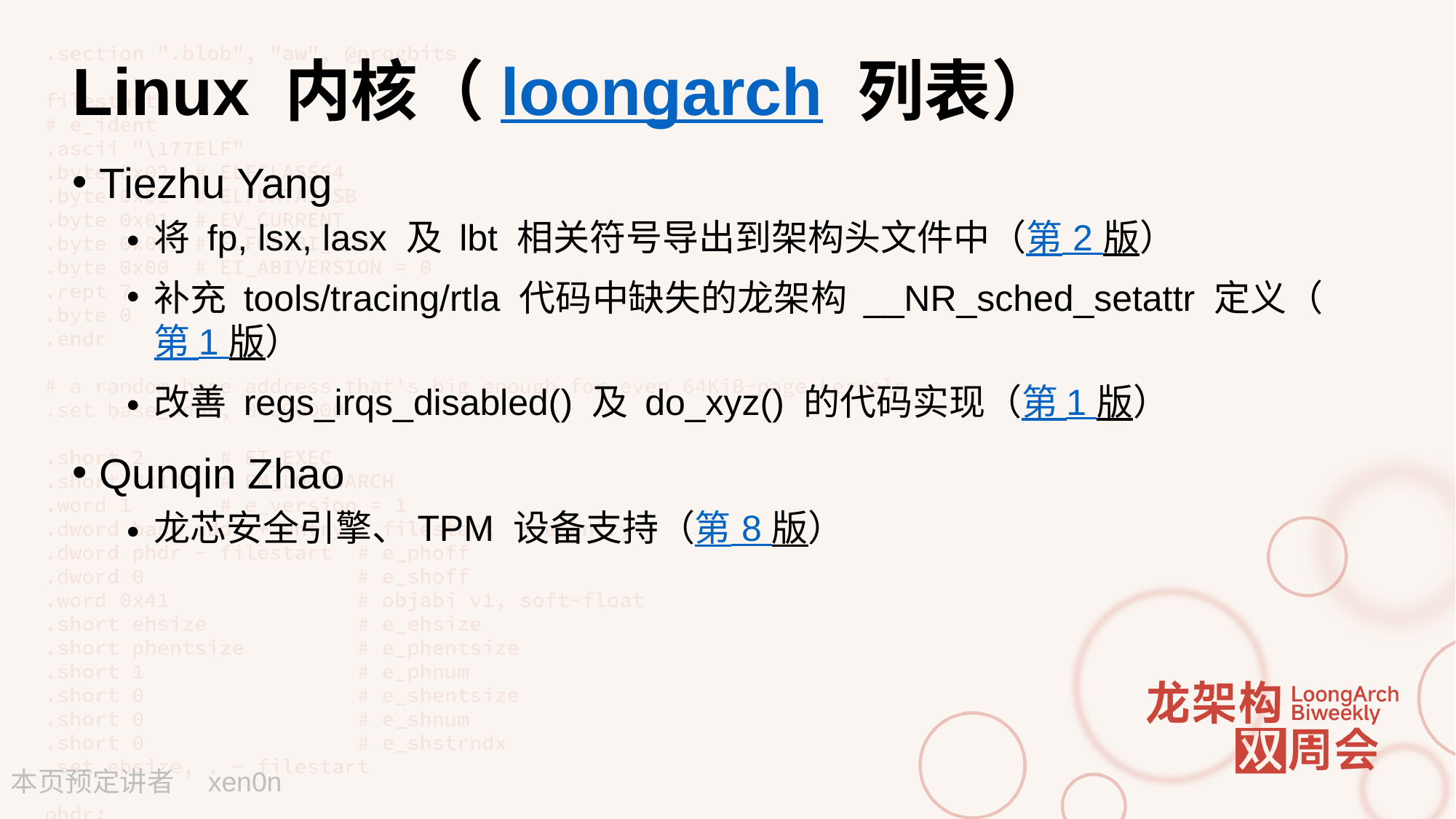

# Linux 内核（loongarch 列表）
Tiezhu Yang
将 fp, lsx, lasx 及 lbt 相关符号导出到架构头文件中（第 2 版）
补充 tools/tracing/rtla 代码中缺失的龙架构 __NR_sched_setattr 定义（第 1 版）
改善 regs_irqs_disabled() 及 do_xyz() 的代码实现（第 1 版）
Qunqin Zhao
龙芯安全引擎、TPM 设备支持（第 8 版）
xen0n